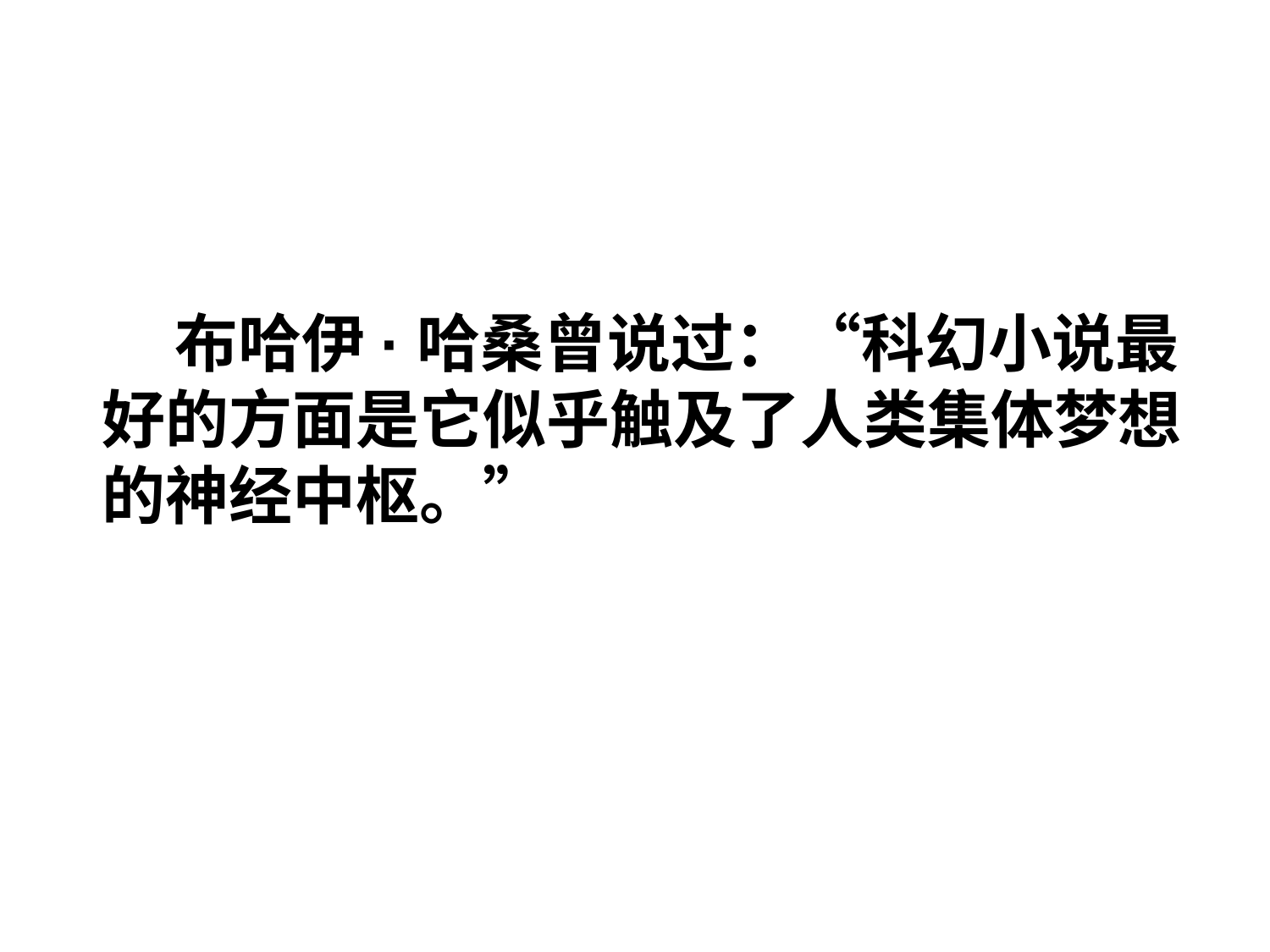

布哈伊·哈桑曾说过：“科幻小说最好的方面是它似乎触及了人类集体梦想的神经中枢。”